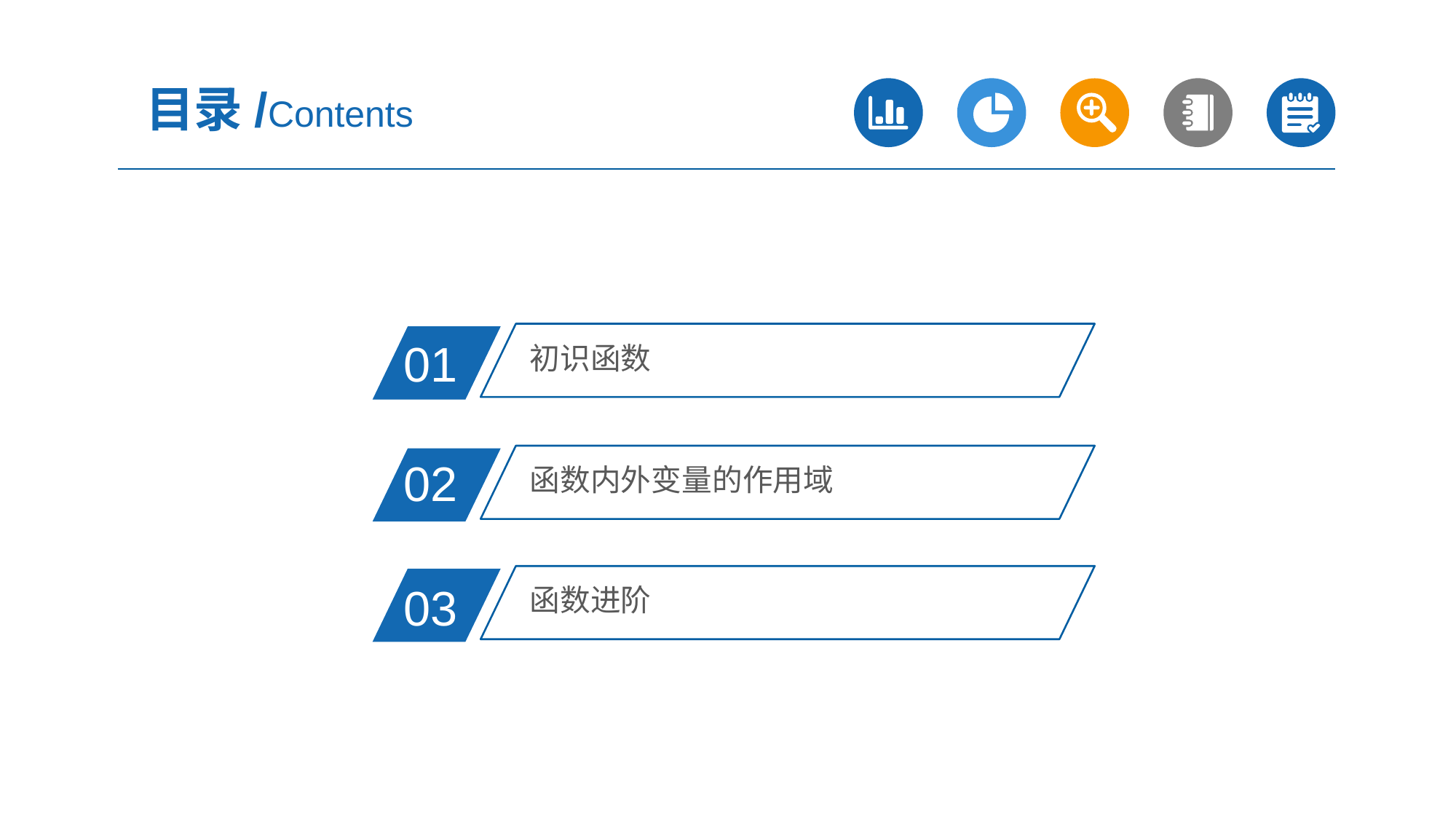

目录/Contents

初识函数

01

函数内外变量的作用域
02

函数进阶

03